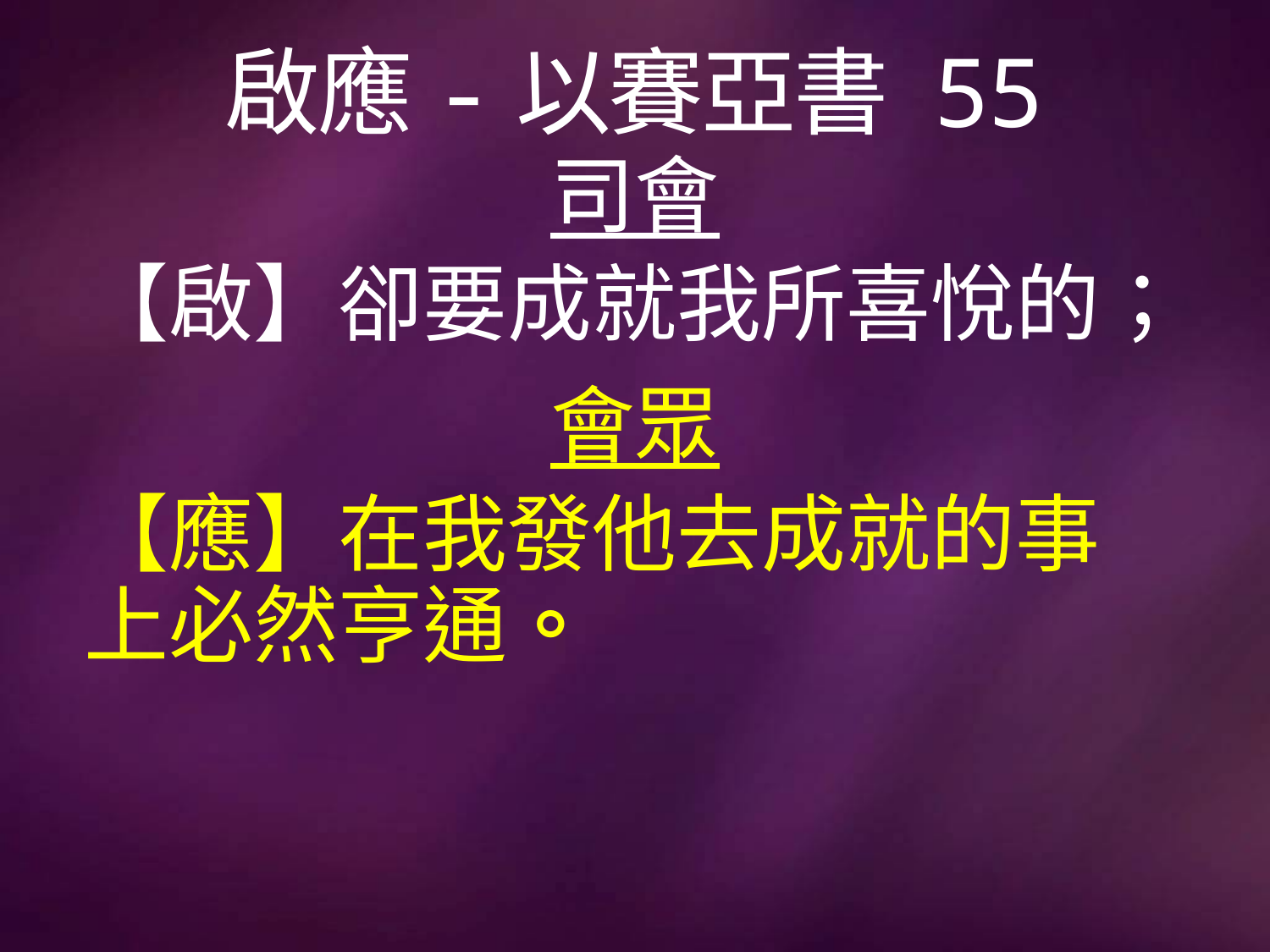

# 啟應-以賽亞書 55
司會
【啟】卻要成就我所喜悅的；

會眾
【應】在我發他去成就的事上必然亨通。